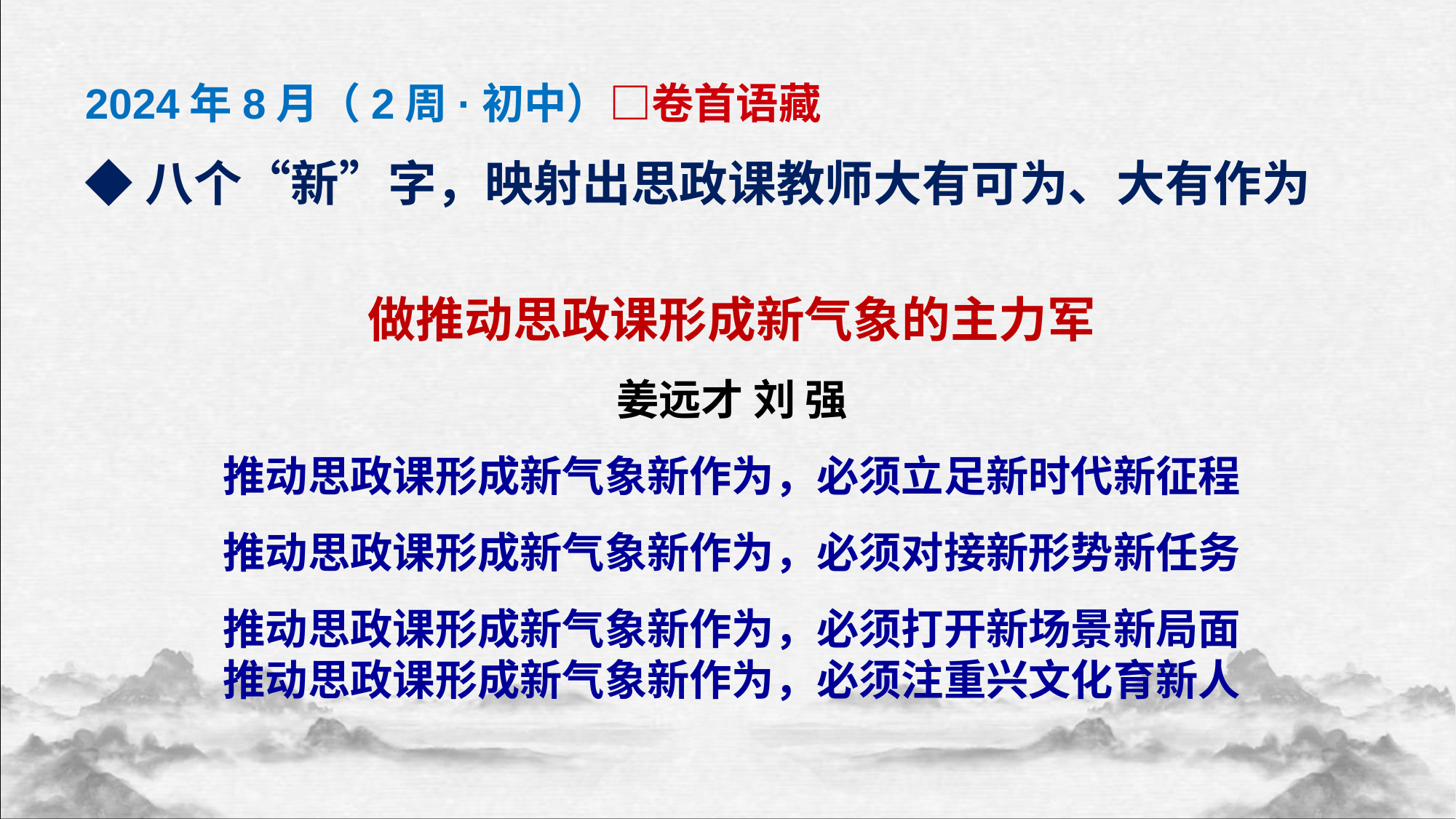

2024年8月（2周·初中）□卷首语藏
◆八个“新”字，映射出思政课教师大有可为、大有作为
做推动思政课形成新气象的主力军
姜远才 刘 强
推动思政课形成新气象新作为，必须立足新时代新征程
推动思政课形成新气象新作为，必须对接新形势新任务
推动思政课形成新气象新作为，必须打开新场景新局面
推动思政课形成新气象新作为，必须注重兴文化育新人